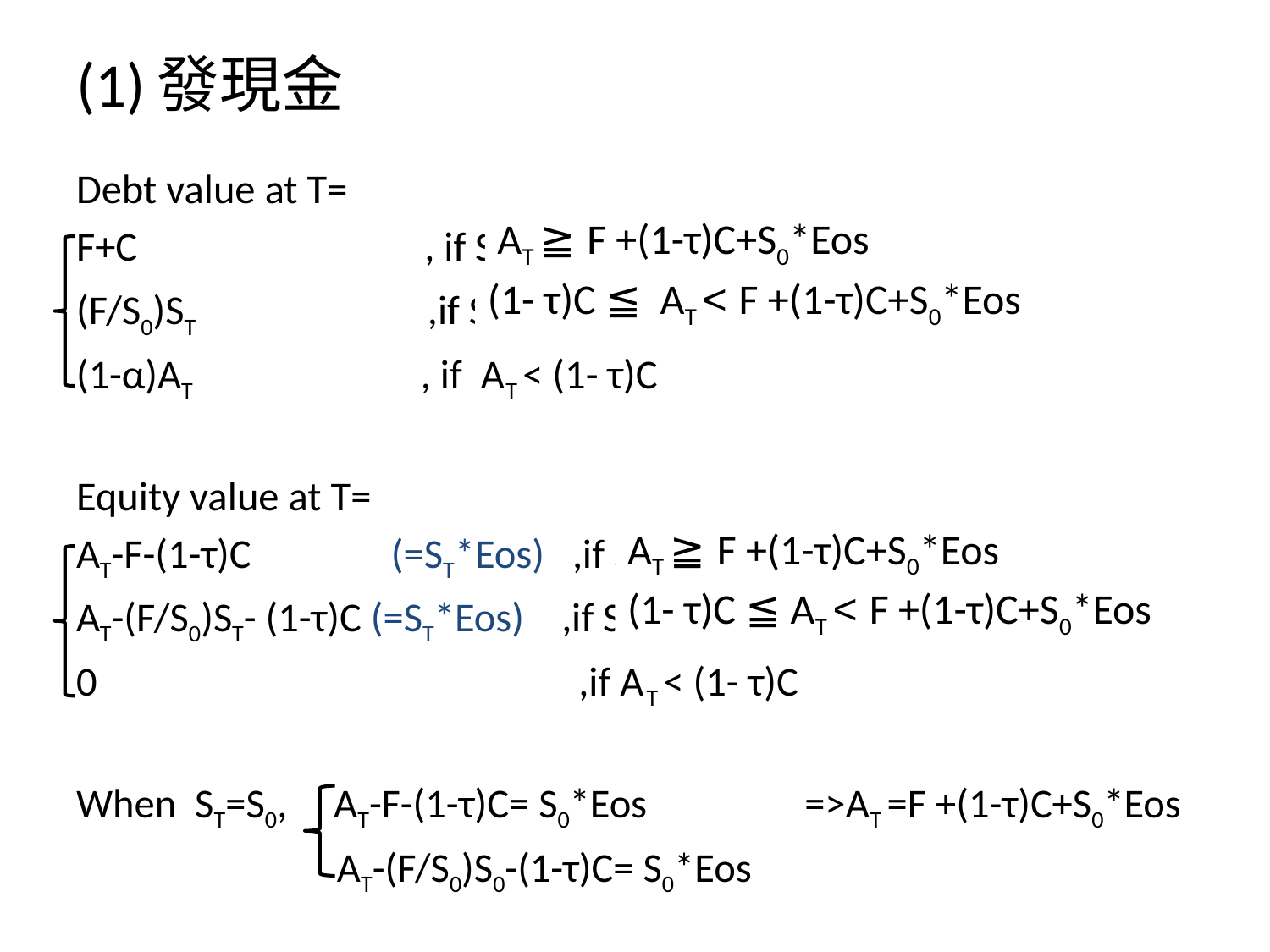

# (1)發現金

Debt value at T=
F+C                               , if ST ≧ S0 and AT ≧ (1-τ)C
(F/S0)ST                         ,if ST ≦S0 and AT ≧(1- τ)C
(1-α)AT                         , if  AT < (1- τ)C

Equity value at T=
AT-F-(1-τ)C               (=ST*Eos)   ,if ST ≧ S0 and AT ≧ (1-τ)C
AT-(F/S0)ST- (1-τ)C (=ST*Eos)    ,if ST ≦S0 and AT ≧(1- τ)C
0                                                    ,if AT < (1- τ)C

When  ST=S0,     AT-F-(1-τ)C= S0*Eos                 =>AT =F +(1-τ)C+S0*Eos
                            AT-(F/S0)S0-(1-τ)C= S0*Eos
AT ≧ F +(1-τ)C+S0*Eos
(1- τ)C ≦  AT < F +(1-τ)C+S0*Eos
AT ≧ F +(1-τ)C+S0*Eos
(1- τ)C ≦ AT < F +(1-τ)C+S0*Eos